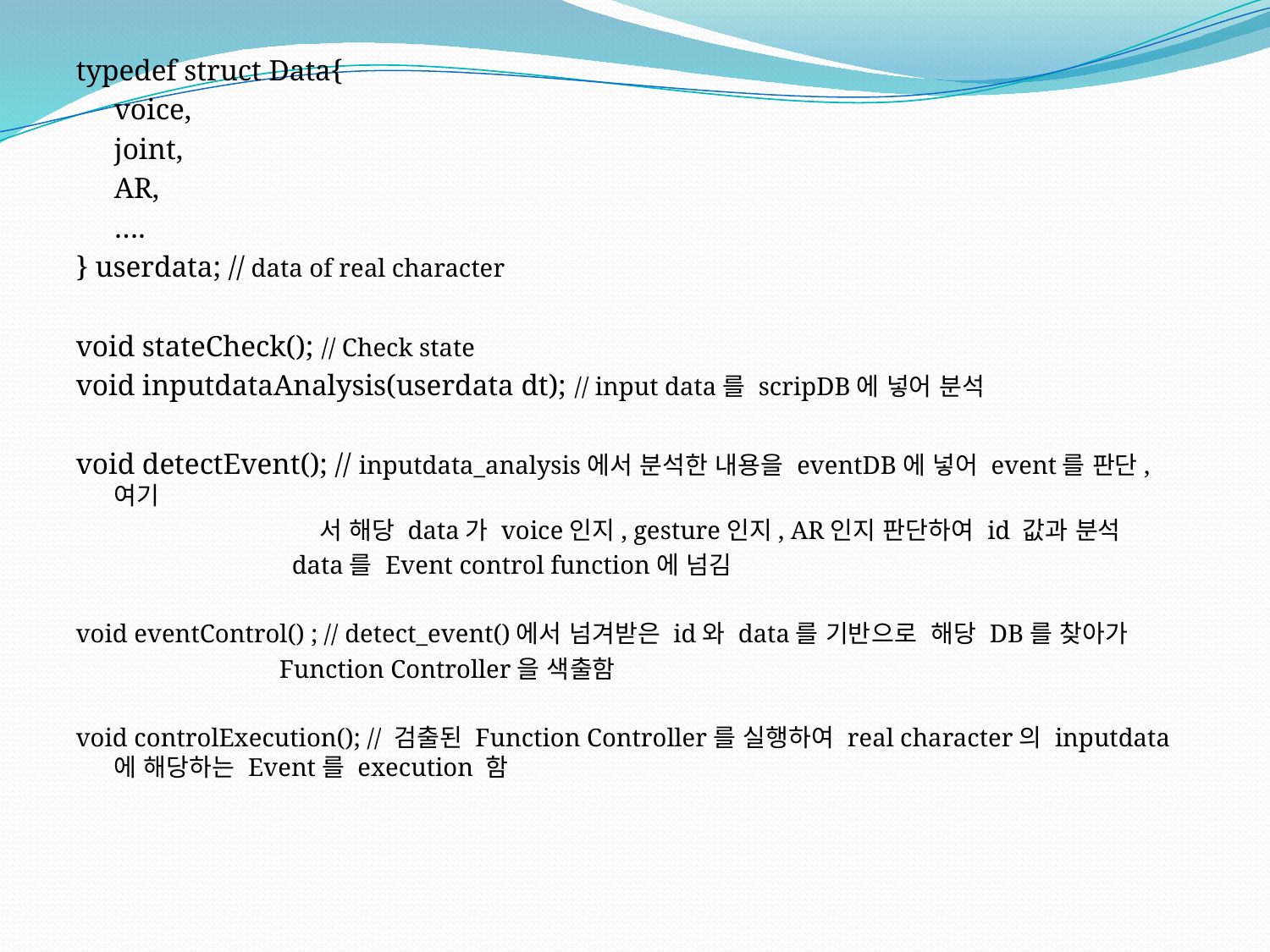

typedef struct Data{
	voice,
	joint,
	AR,
	….
} userdata; // data of real character

void stateCheck(); // Check state
void inputdataAnalysis(userdata dt); // input data를 scripDB에 넣어 분석

void detectEvent(); // inputdata_analysis에서 분석한 내용을 eventDB에 넣어 event를 판단, 여기
                                  서 해당 data가 voice인지, gesture인지, AR인지 판단하여 id 값과 분석
                                  data를 Event control function에 넘김

void eventControl() ; // detect_event()에서 넘겨받은 id와 data를 기반으로  해당 DB를 찾아가
                                Function Controller을 색출함

void controlExecution(); // 검출된 Function Controller를 실행하여 real character의 inputdata에 해당하는 Event를 execution 함